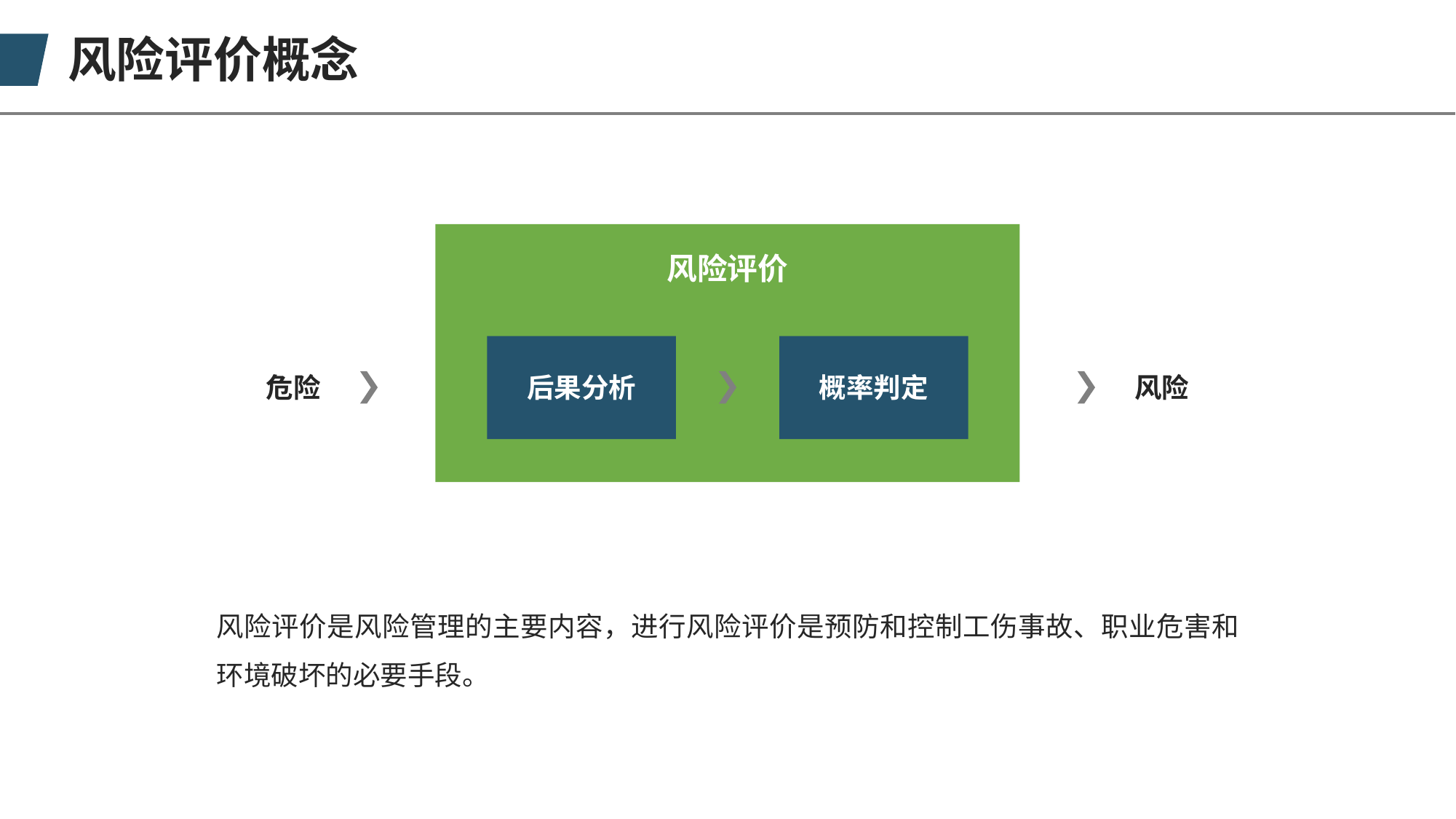

风险评价概念

风险评价

危险
后果分析
概率判定
风险

风险评价是风险管理的主要内容，进行风险评价是预防和控制工伤事故、职业危害和环境破坏的必要手段。